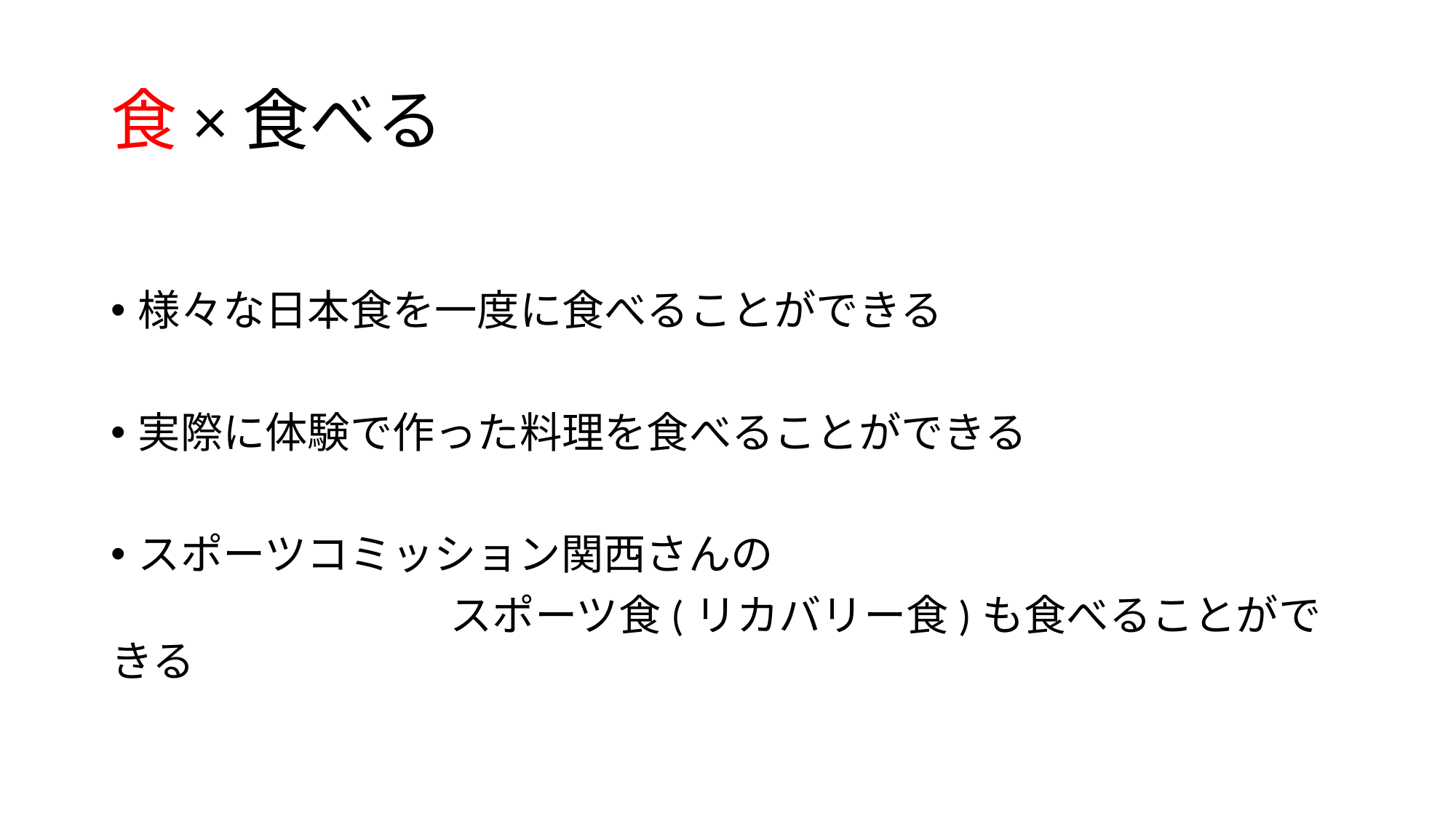

# 食×食べる

様々な日本食を一度に食べることができる

実際に体験で作った料理を食べることができる

スポーツコミッション関西さんの
　　　　　　　　スポーツ食(リカバリー食)も食べることができる